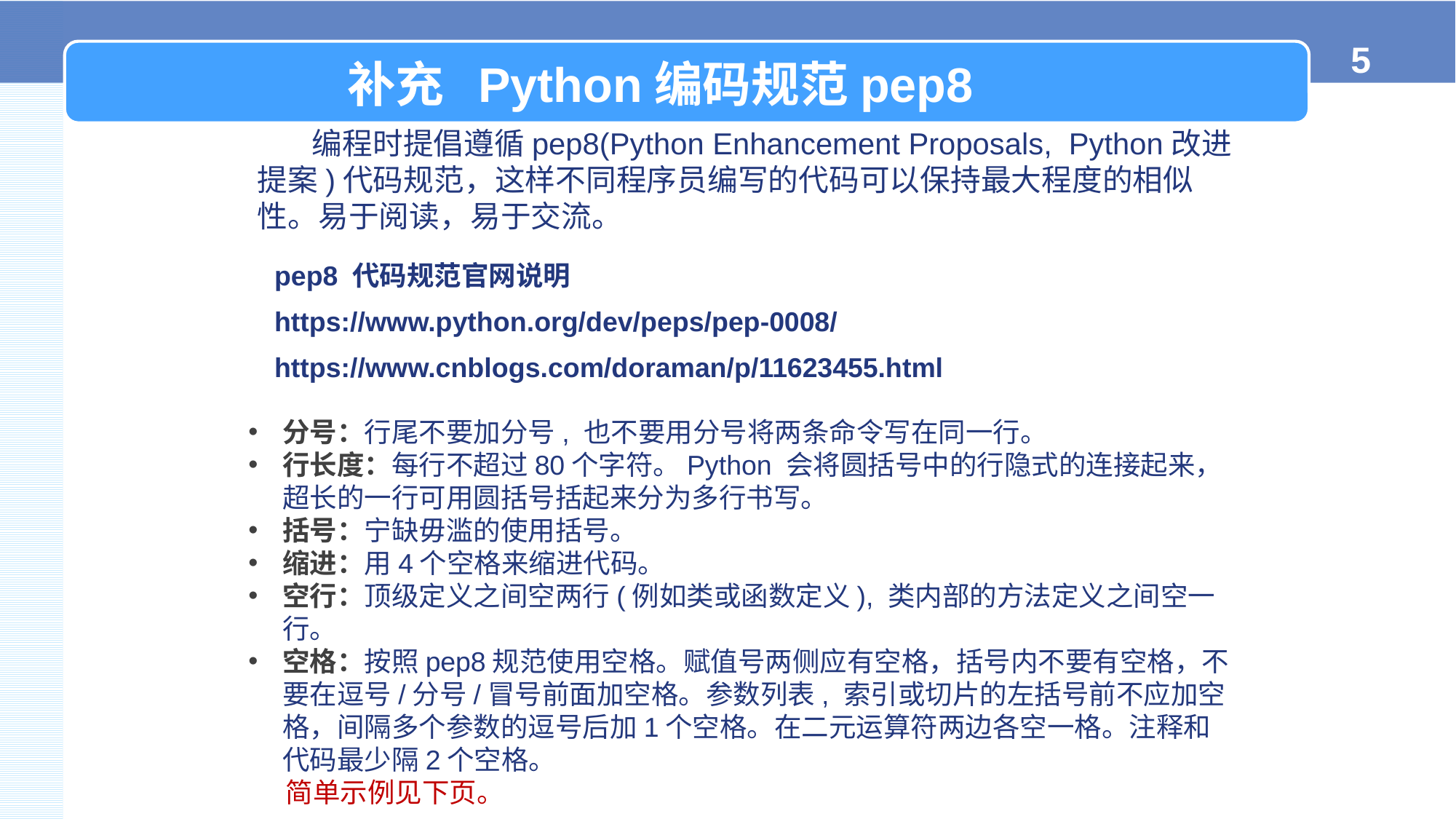

补充  Python编码规范pep8
编程时提倡遵循pep8(Python Enhancement Proposals,  Python改进提案)代码规范，这样不同程序员编写的代码可以保持最大程度的相似性。易于阅读，易于交流。
pep8 代码规范官网说明
https://www.python.org/dev/peps/pep-0008/
https://www.cnblogs.com/doraman/p/11623455.html
分号：行尾不要加分号, 也不要用分号将两条命令写在同一行。
行长度：每行不超过80个字符。Python 会将圆括号中的行隐式的连接起来，超长的一行可用圆括号括起来分为多行书写。
括号：宁缺毋滥的使用括号。
缩进：用4个空格来缩进代码。
空行：顶级定义之间空两行(例如类或函数定义), 类内部的方法定义之间空一行。
空格：按照pep8规范使用空格。赋值号两侧应有空格，括号内不要有空格，不要在逗号/分号/冒号前面加空格。参数列表, 索引或切片的左括号前不应加空格，间隔多个参数的逗号后加1个空格。在二元运算符两边各空一格。注释和代码最少隔2个空格。
     简单示例见下页。